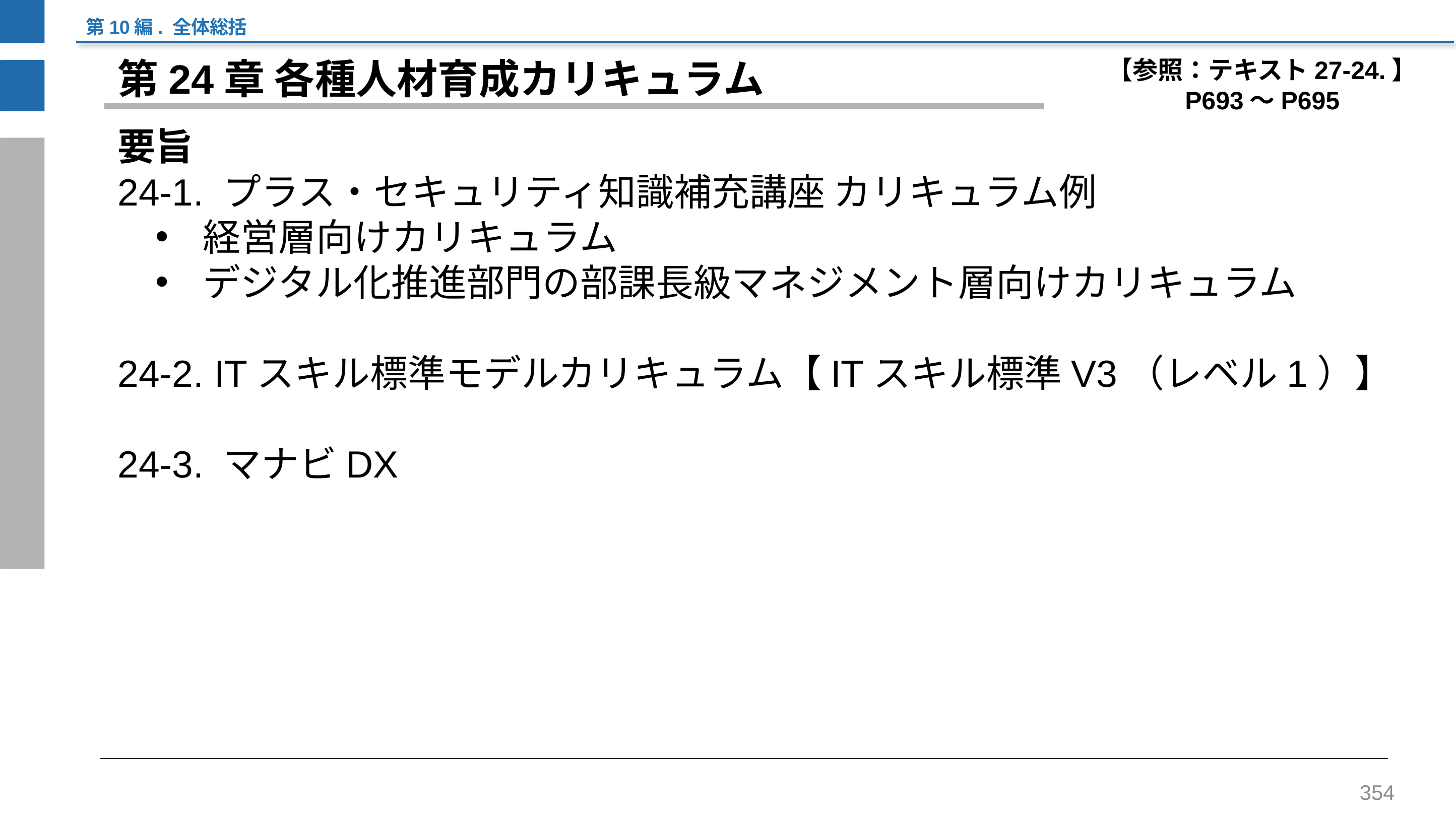

第10編. 全体総括
【参照：テキスト27-24.】
P693～P695
第24章 各種人材育成カリキュラム
要旨
24-1. プラス・セキュリティ知識補充講座 カリキュラム例
経営層向けカリキュラム
デジタル化推進部門の部課長級マネジメント層向けカリキュラム

24-2. ITスキル標準モデルカリキュラム【ITスキル標準V3（レベル1）】

24-3. マナビDX
354